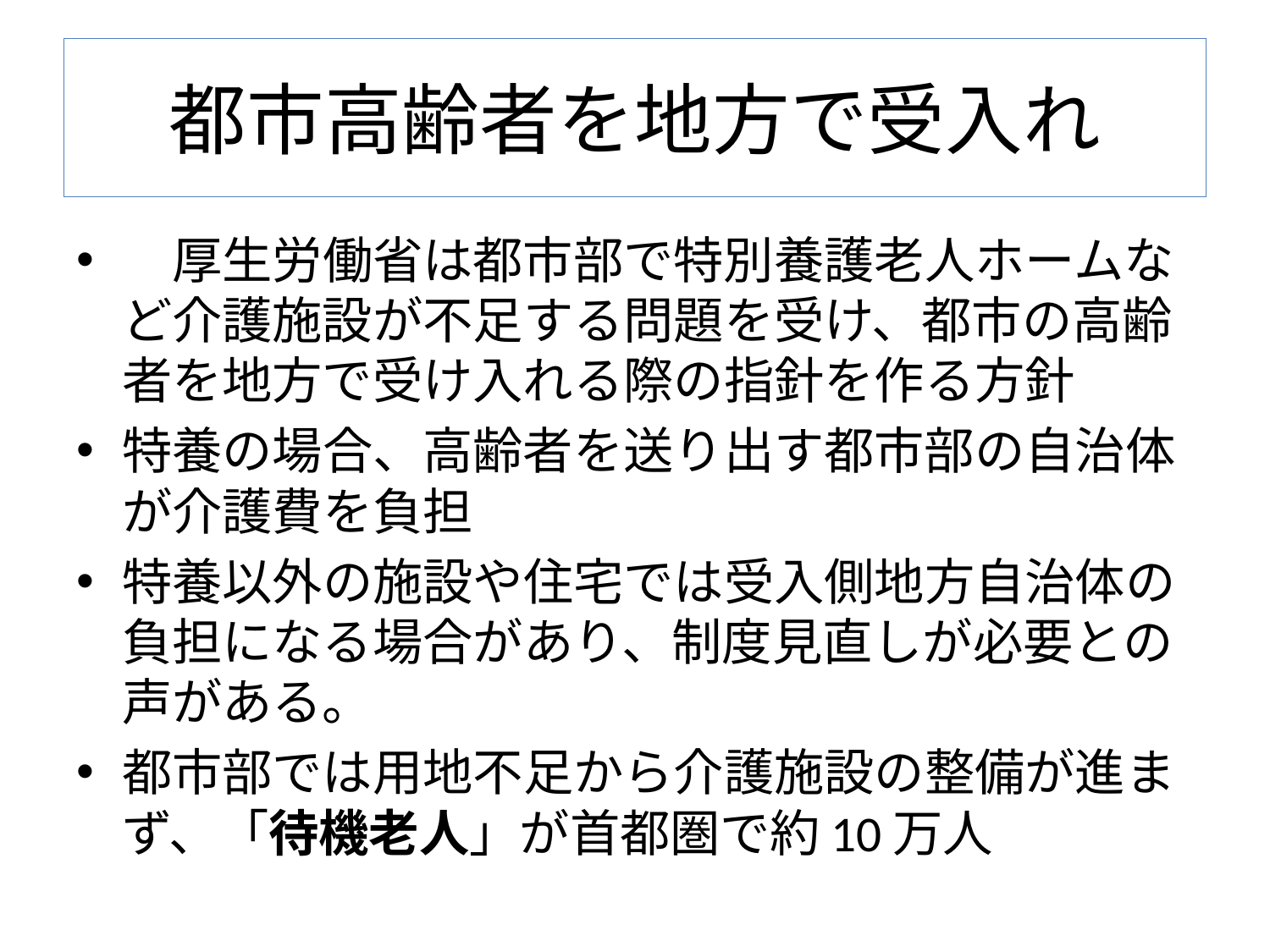

# 都市高齢者を地方で受入れ
　厚生労働省は都市部で特別養護老人ホームなど介護施設が不足する問題を受け、都市の高齢者を地方で受け入れる際の指針を作る方針
特養の場合、高齢者を送り出す都市部の自治体が介護費を負担
特養以外の施設や住宅では受入側地方自治体の負担になる場合があり、制度見直しが必要との声がある。
都市部では用地不足から介護施設の整備が進まず、「待機老人」が首都圏で約10万人